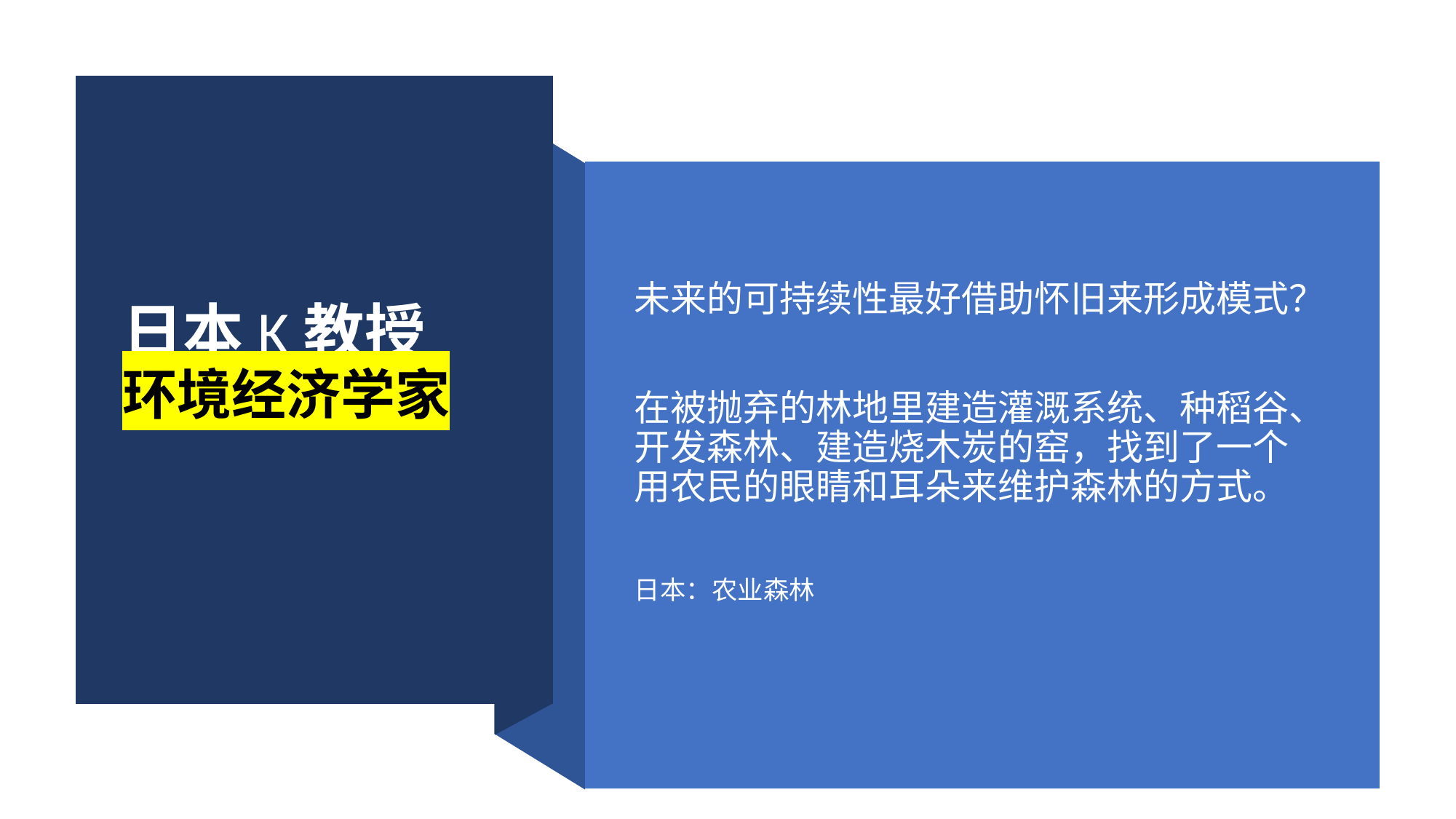

# 日本K教授 环境经济学家

未来的可持续性最好借助怀旧来形成模式？

在被抛弃的林地里建造灌溉系统、种稻谷、开发森林、建造烧木炭的窑，找到了一个用农民的眼睛和耳朵来维护森林的方式。

日本：农业森林